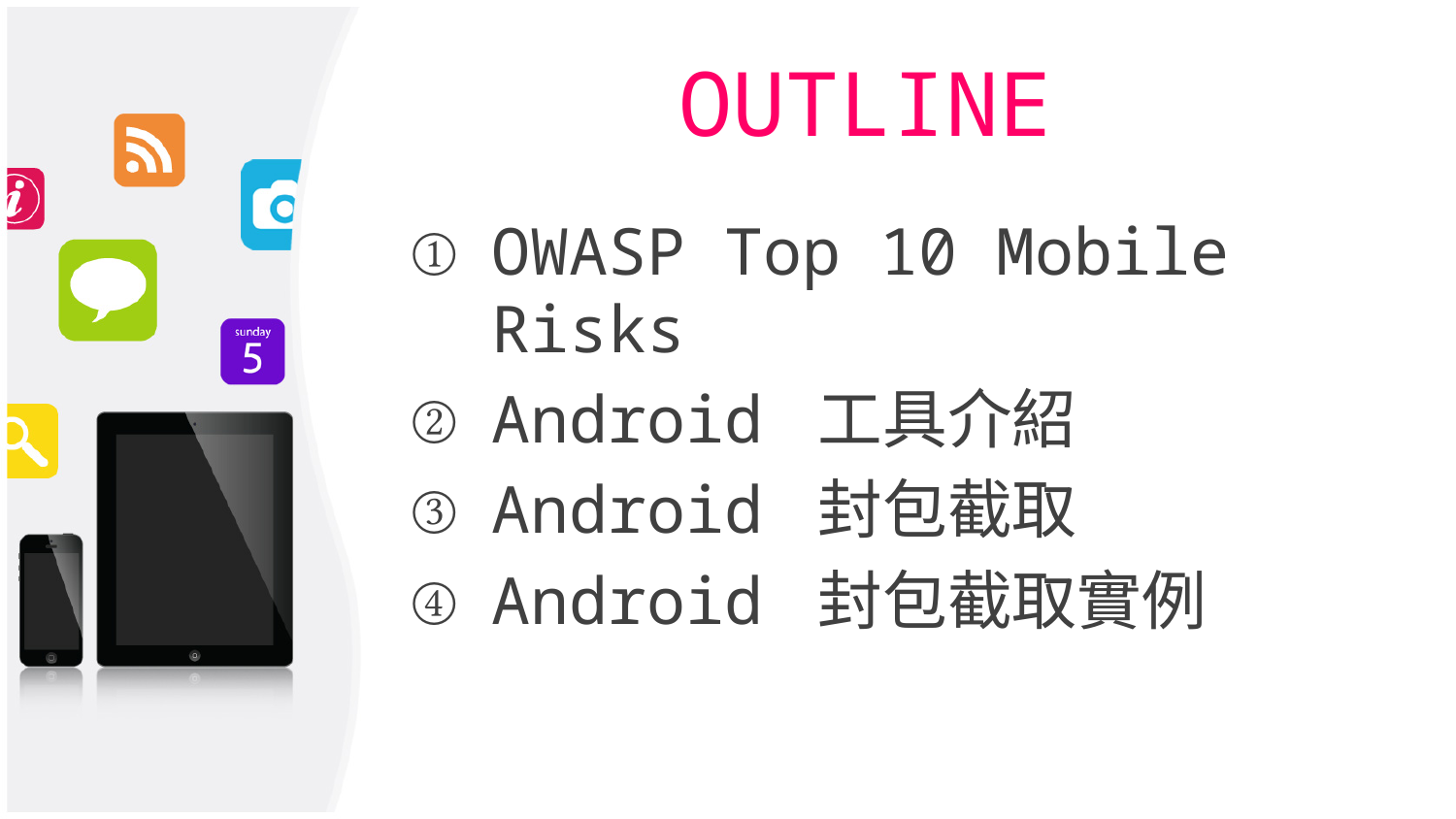

# OUTLINE
OWASP Top 10 Mobile Risks
Android 工具介紹
Android 封包截取
Android 封包截取實例